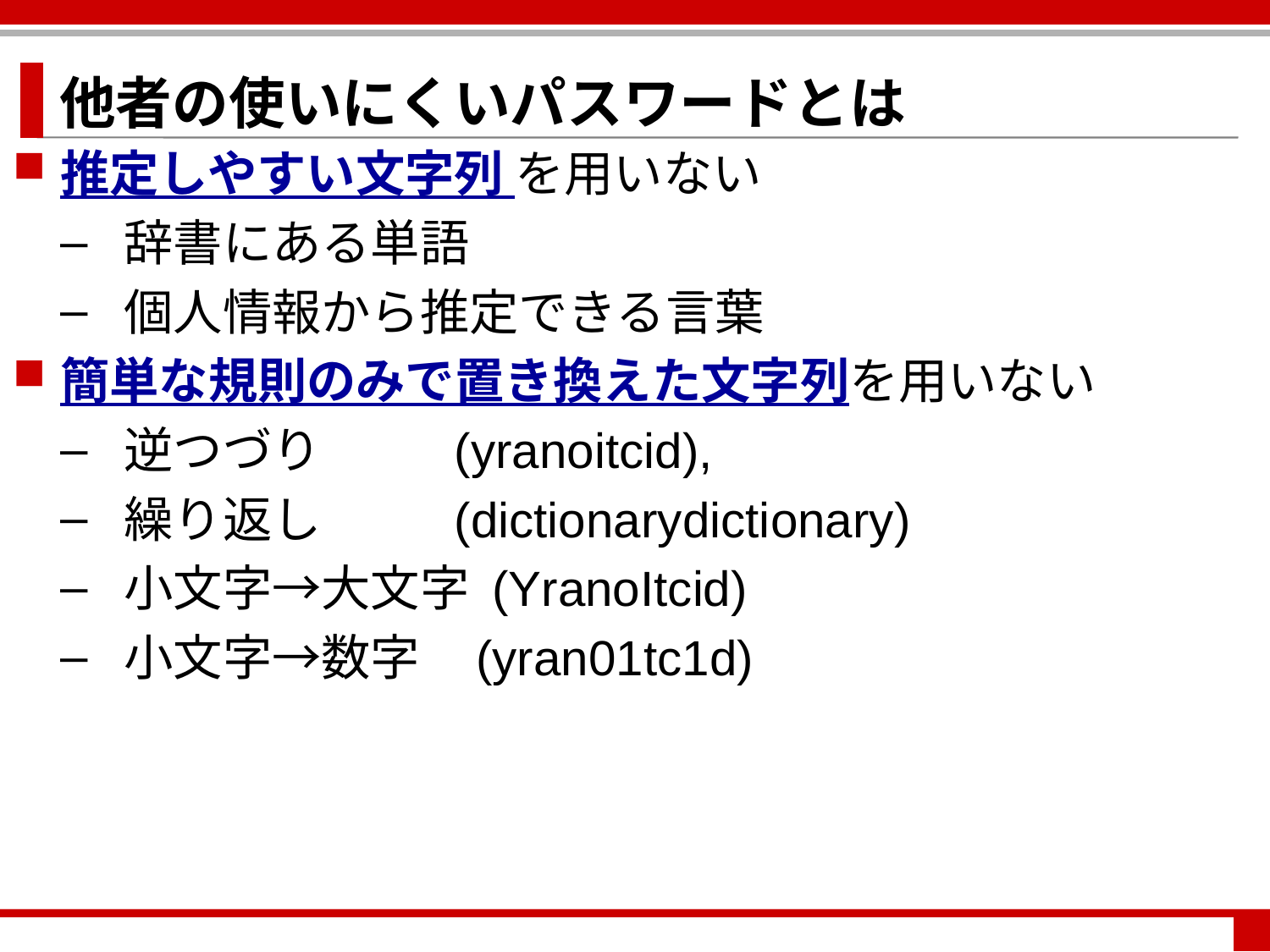

他者の使いにくいパスワードとは
推定しやすい文字列 を用いない
辞書にある単語
個人情報から推定できる言葉
簡単な規則のみで置き換えた文字列を用いない
逆つづり           (yranoitcid),
繰り返し           (dictionarydictionary)
小文字→大文字 (YranoItcid)
小文字→数字    (yran01tc1d)